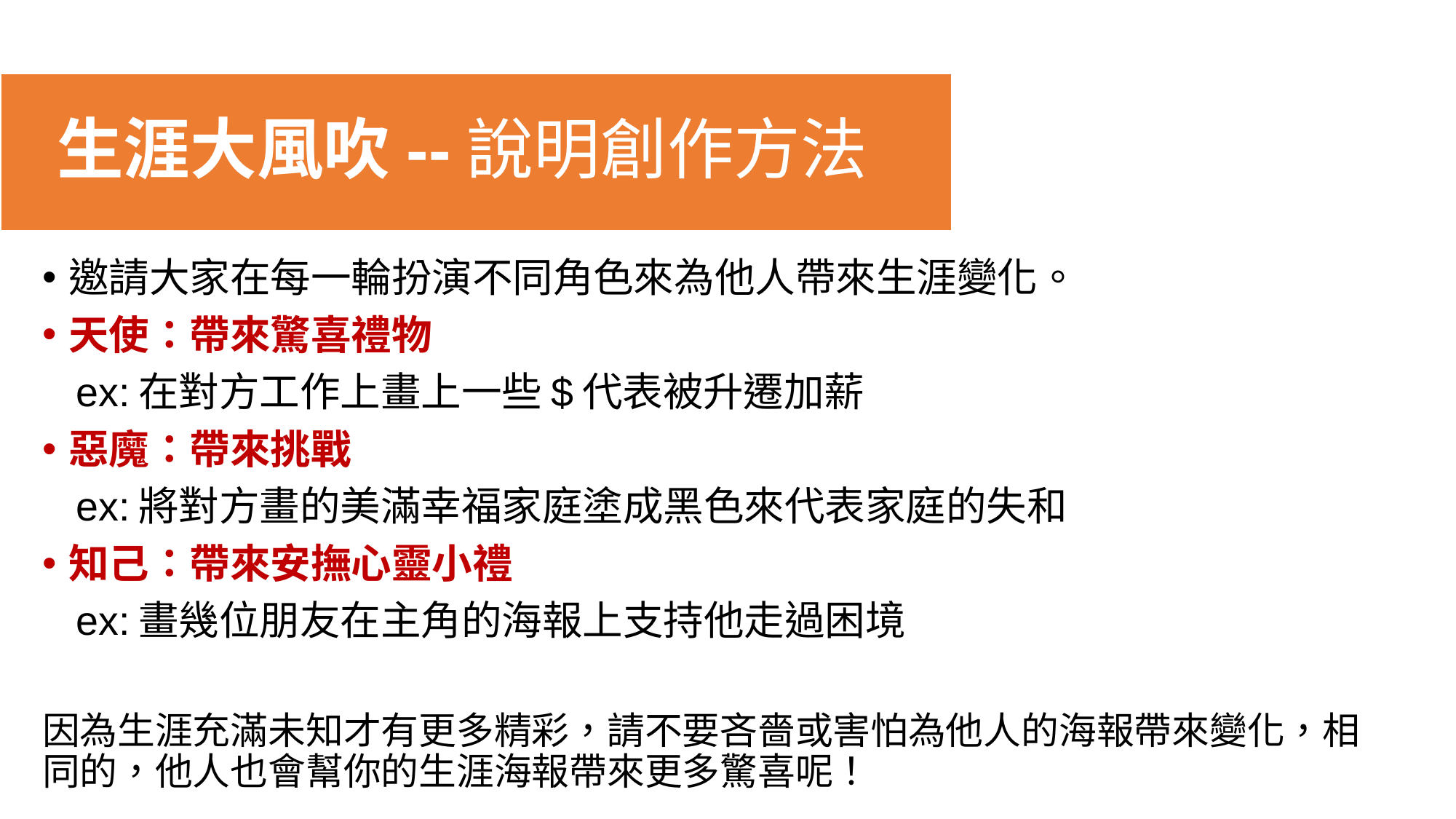

生涯大風吹--說明創作方法
邀請大家在每一輪扮演不同角色來為他人帶來生涯變化。
天使：帶來驚喜禮物
   ex:在對方工作上畫上一些$代表被升遷加薪
惡魔：帶來挑戰
   ex:將對方畫的美滿幸福家庭塗成黑色來代表家庭的失和
知己：帶來安撫心靈小禮
   ex:畫幾位朋友在主角的海報上支持他走過困境

因為生涯充滿未知才有更多精彩，請不要吝嗇或害怕為他人的海報帶來變化，相同的，他人也會幫你的生涯海報帶來更多驚喜呢！